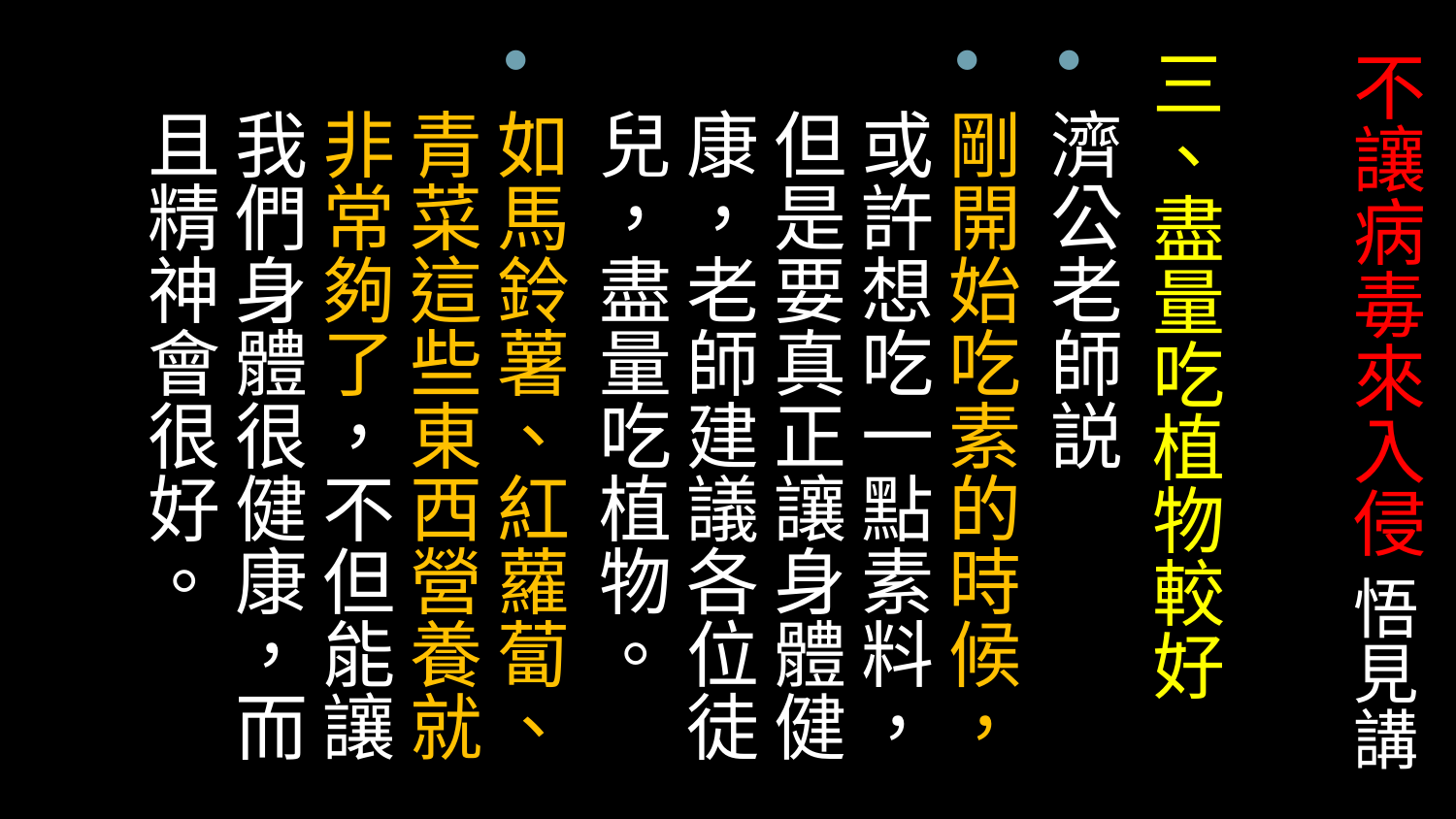

三、盡量吃植物較好
濟公老師説
剛開始吃素的時候，或許想吃一點素料，但是要真正讓身體健康，老師建議各位徒兒，盡量吃植物。
如馬鈴薯、紅蘿蔔、青菜這些東西營養就非常夠了，不但能讓我們身體很健康，而且精神會很好。

# 不讓病毒來入侵 悟見講